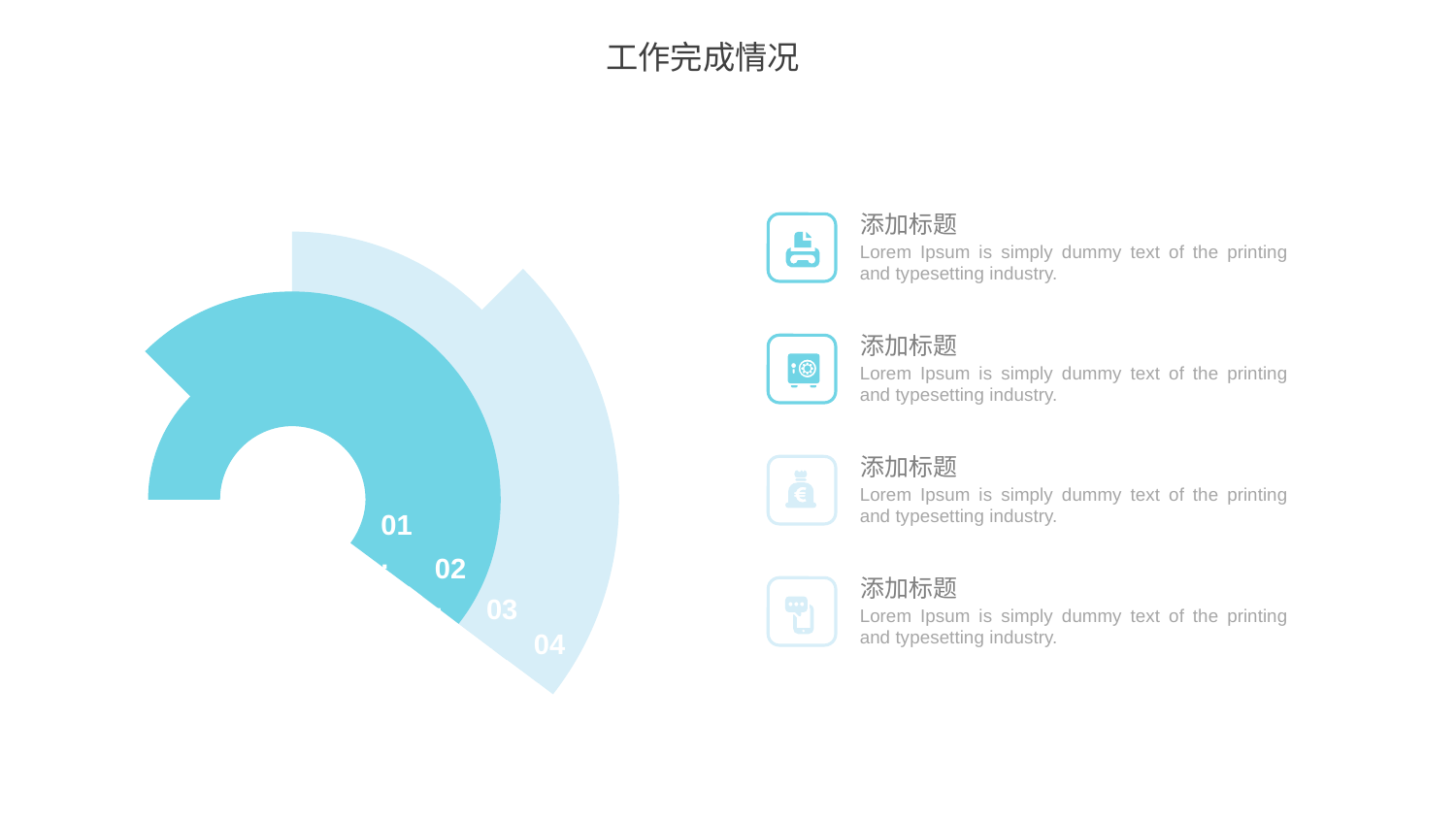

添加标题

Lorem Ipsum is simply dummy text of the printing and typesetting industry.

添加标题

Lorem Ipsum is simply dummy text of the printing and typesetting industry.
添加标题

Lorem Ipsum is simply dummy text of the printing and typesetting industry.
01.
02.
添加标题

03.

Lorem Ipsum is simply dummy text of the printing and typesetting industry.
04.